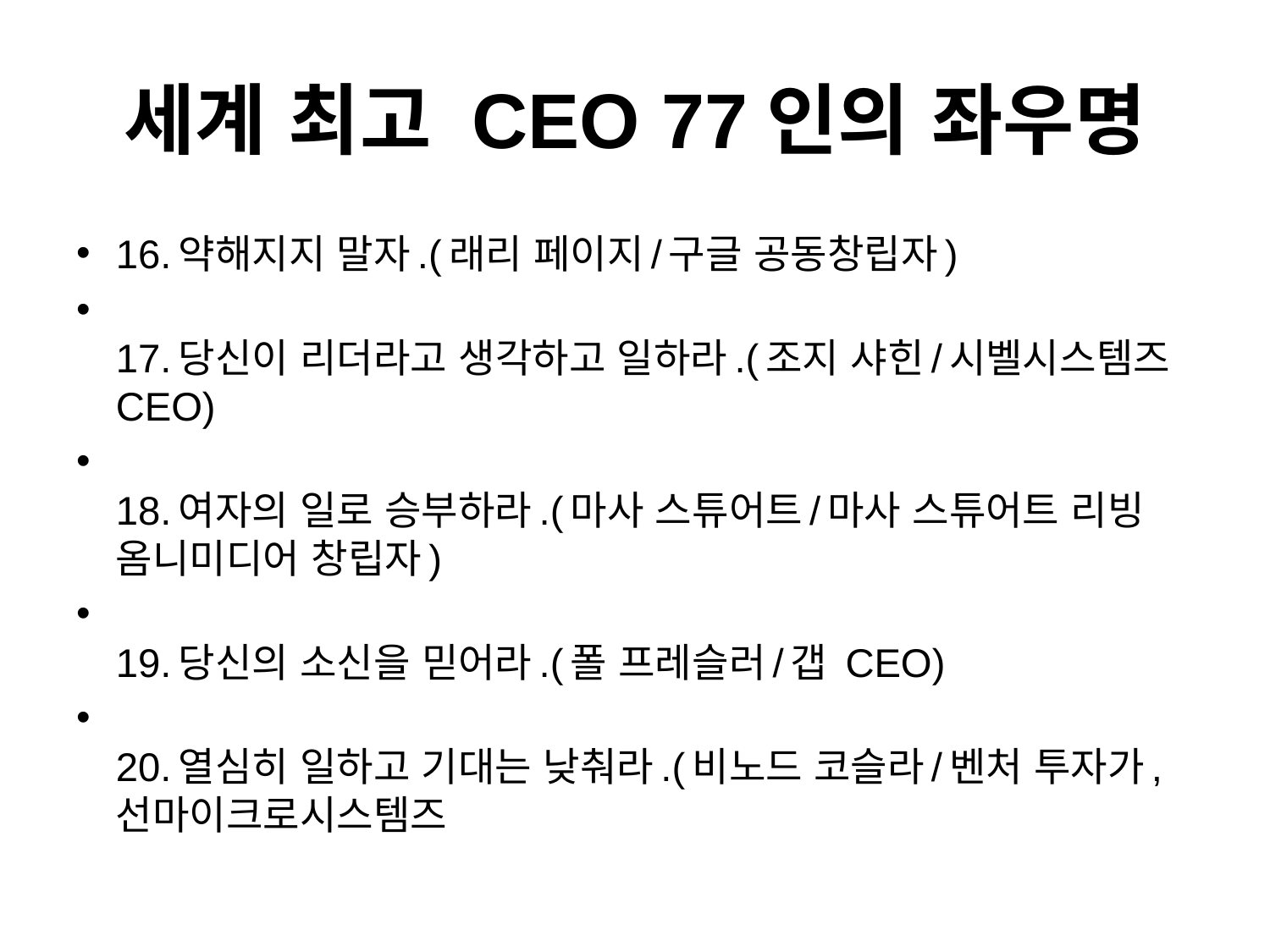

# 세계 최고 CEO 77인의 좌우명
16.약해지지 말자.(래리 페이지/구글 공동창립자)
17.당신이 리더라고 생각하고 일하라.(조지 샤힌/시벨시스템즈 CEO)
18.여자의 일로 승부하라.(마사 스튜어트/마사 스튜어트 리빙 옴니미디어 창립자)
19.당신의 소신을 믿어라.(폴 프레슬러/갭 CEO)
20.열심히 일하고 기대는 낮춰라.(비노드 코슬라/벤처 투자가,선마이크로시스템즈